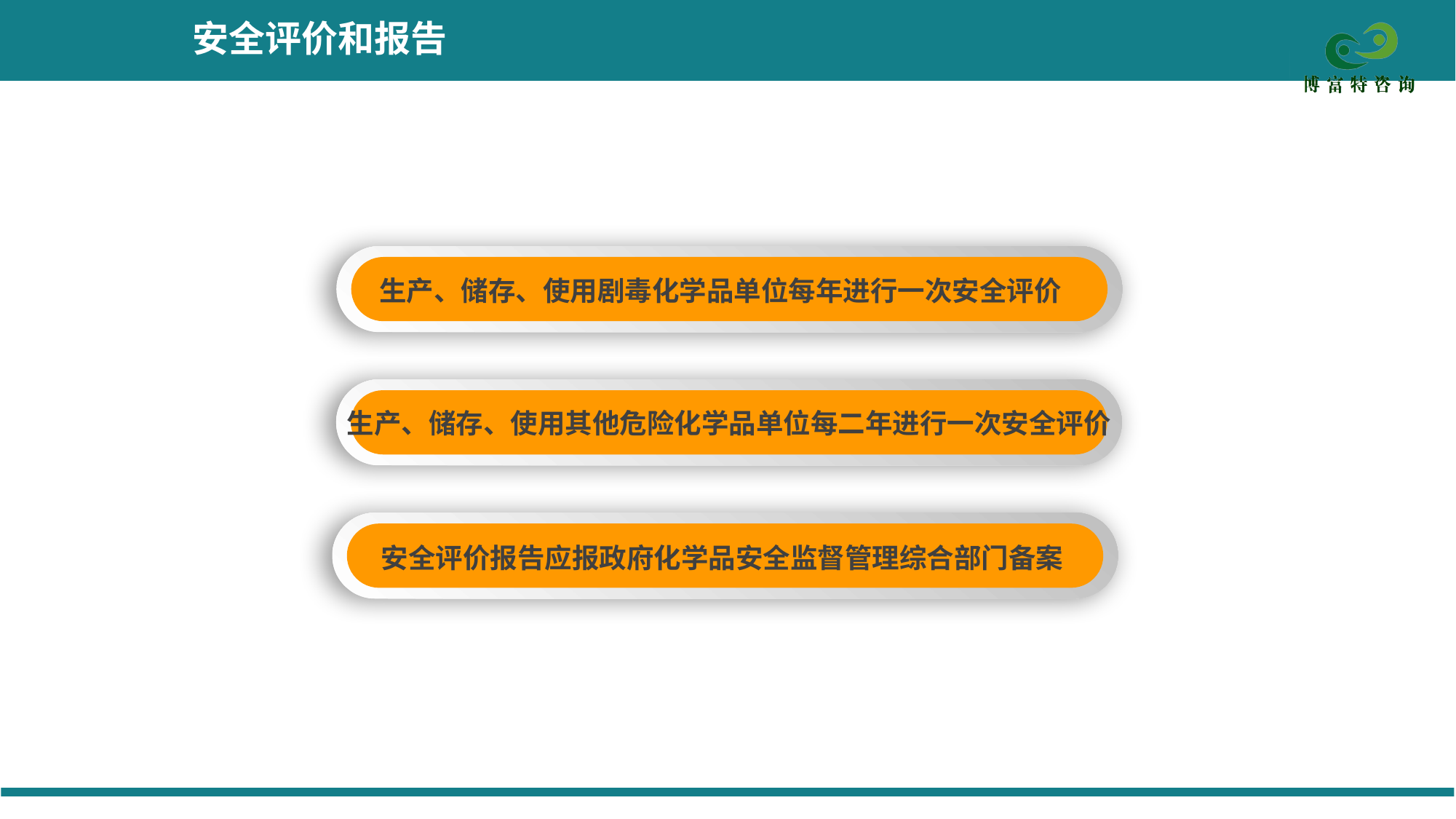

安全评价和报告

生产、储存、使用剧毒化学品单位每年进行一次安全评价

生产、储存、使用其他危险化学品单位每二年进行一次安全评价

安全评价报告应报政府化学品安全监督管理综合部门备案